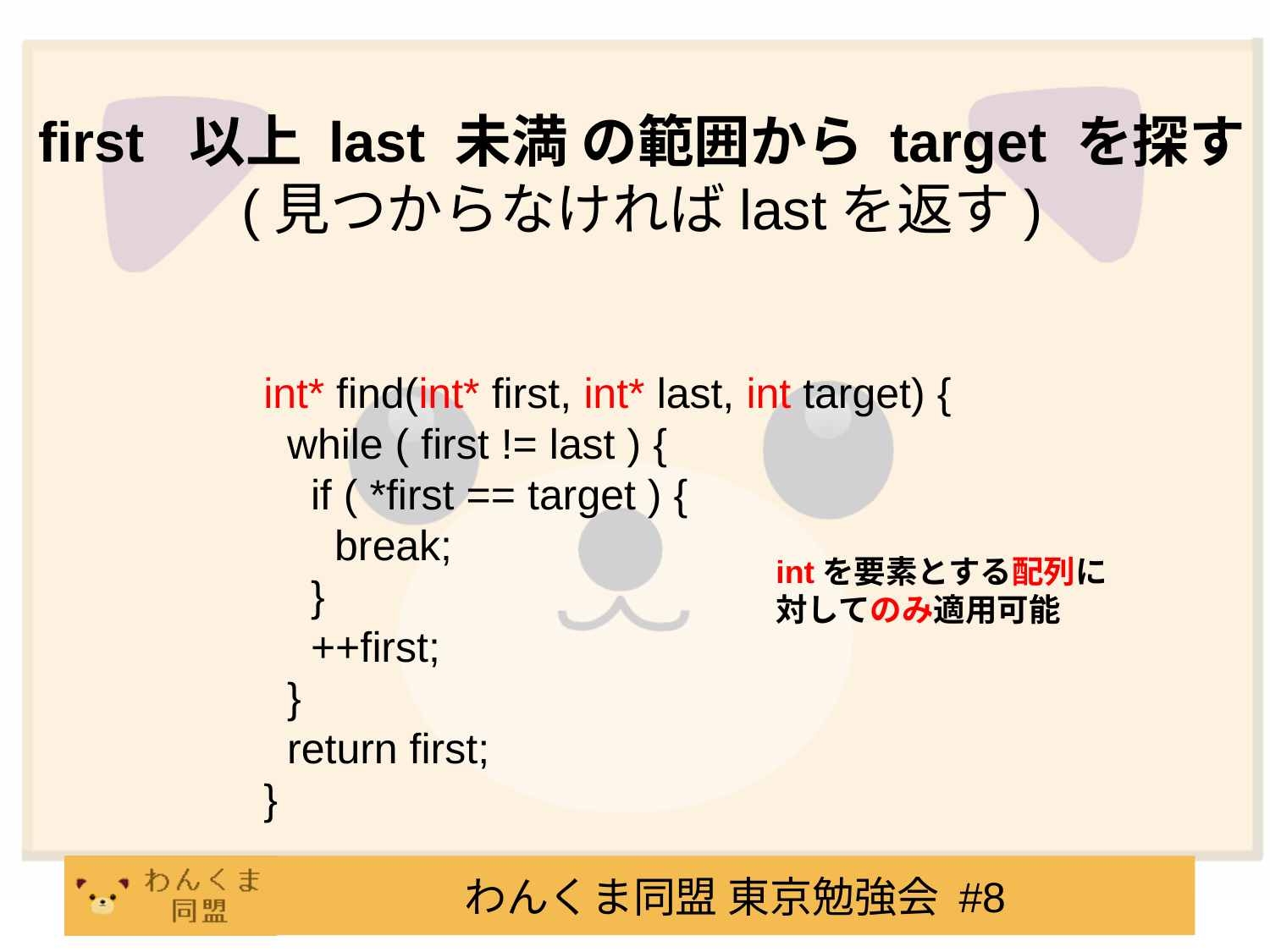

first  以上 last 未満 の範囲から target を探す
(見つからなければlastを返す)

int* find(int* first, int* last, int target) {
  while ( first != last ) {
    if ( *first == target ) {
      break;
    }
    ++first;
  }
  return first;
}
intを要素とする配列に
対してのみ適用可能